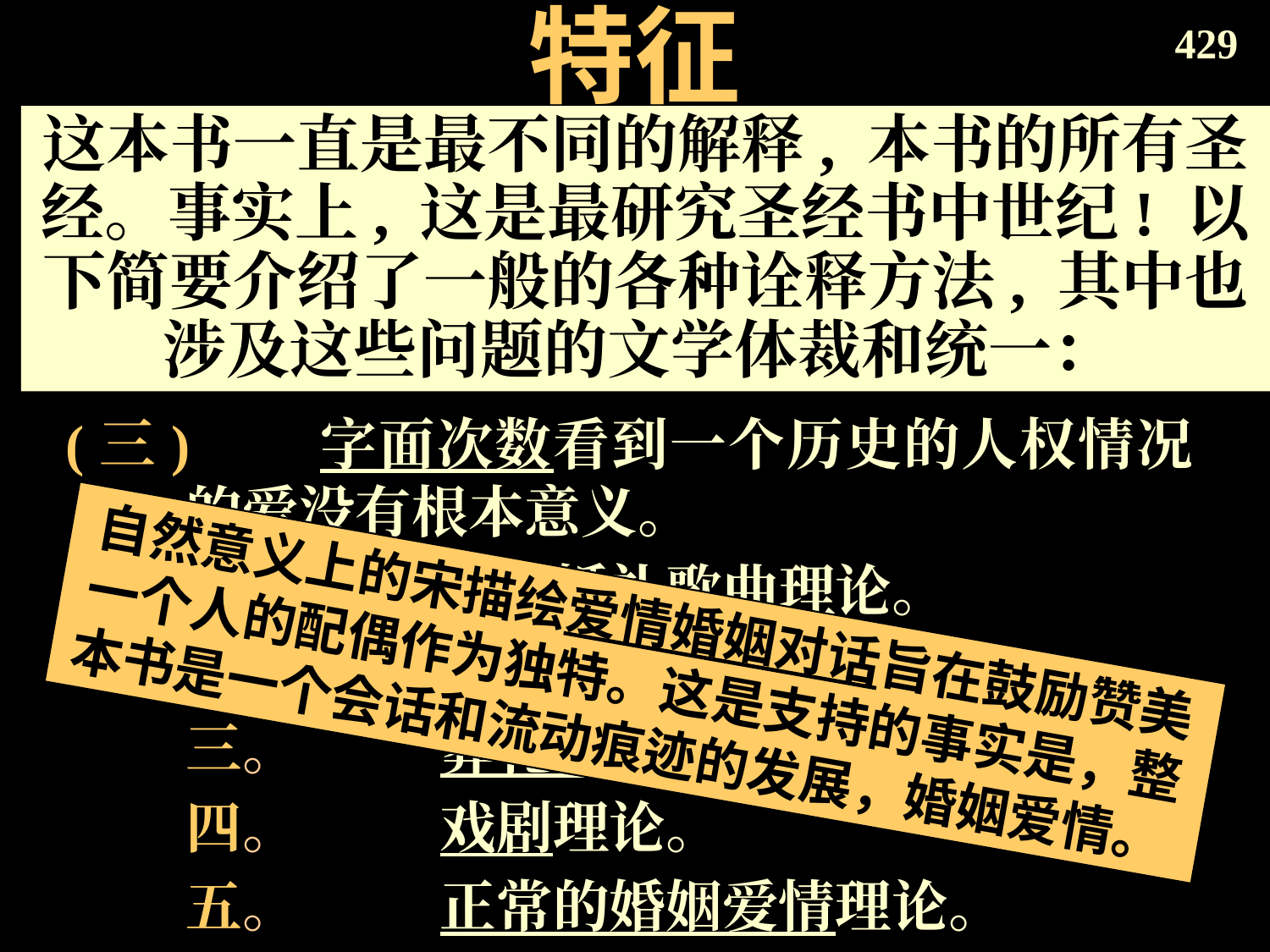

特征
429
这本书一直是最不同的解释, 本书的所有圣经。事实上, 这是最研究圣经书中世纪! 以下简要介绍了一般的各种诠释方法, 其中也涉及这些问题的文学体裁和统一：
(三) 	字面次数看到一个历史的人权情况的爱没有根本意义。
	一。 	乡村婚礼歌曲理论。
	二。 	文选理论。
	三。 	葬礼爱情盛宴理论。
	四。 	戏剧理论。
	五。 	正常的婚姻爱情理论。
	六。 	婚姻性理论。
自然意义上的宋描绘爱情婚姻对话旨在鼓励赞美一个人的配偶作为独特。这是支持的事实是，整本书是一个会话和流动痕迹的发展，婚姻爱情。